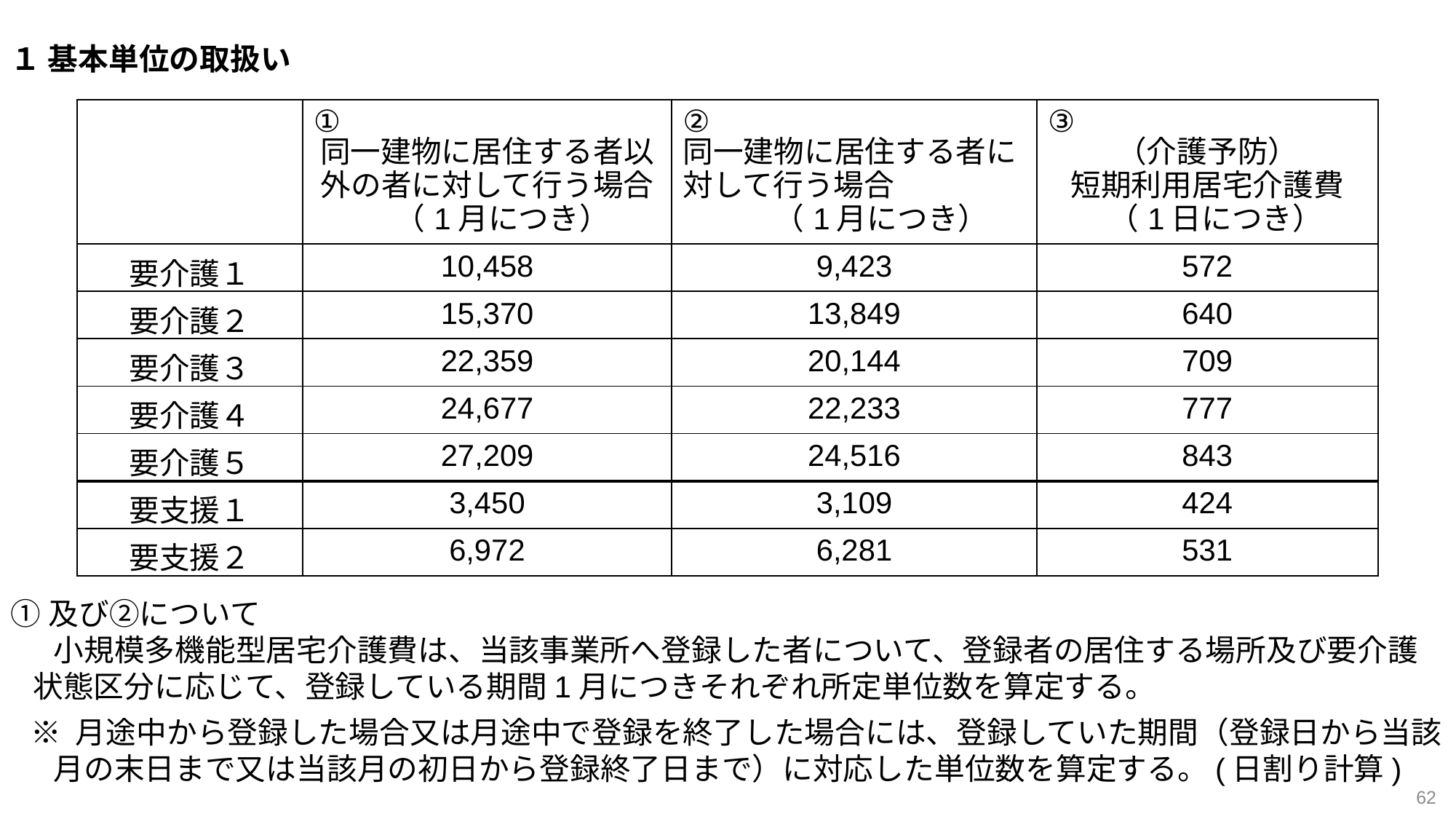

１ 基本単位の取扱い

|  | ① 同一建物に居住する者以外の者に対して行う場合　（1月につき） | ② 同一建物に居住する者に対して行う場合 　　　（1月につき） | ③ （介護予防） 短期利用居宅介護費 　　（1日につき） |
| --- | --- | --- | --- |
| 要介護１ | 10,458 | 9,423 | 572 |
| 要介護２ | 15,370 | 13,849 | 640 |
| 要介護３ | 22,359 | 20,144 | 709 |
| 要介護４ | 24,677 | 22,233 | 777 |
| 要介護５ | 27,209 | 24,516 | 843 |
| 要支援１ | 3,450 | 3,109 | 424 |
| 要支援２ | 6,972 | 6,281 | 531 |
①及び②について
小規模多機能型居宅介護費は、当該事業所へ登録した者について、登録者の居住する場所及び要介護状態区分に応じて、登録している期間1月につきそれぞれ所定単位数を算定する。

※ 月途中から登録した場合又は月途中で登録を終了した場合には、登録していた期間（登録日から当該月の末日まで又は当該月の初日から登録終了日まで）に対応した単位数を算定する。(日割り計算)

62